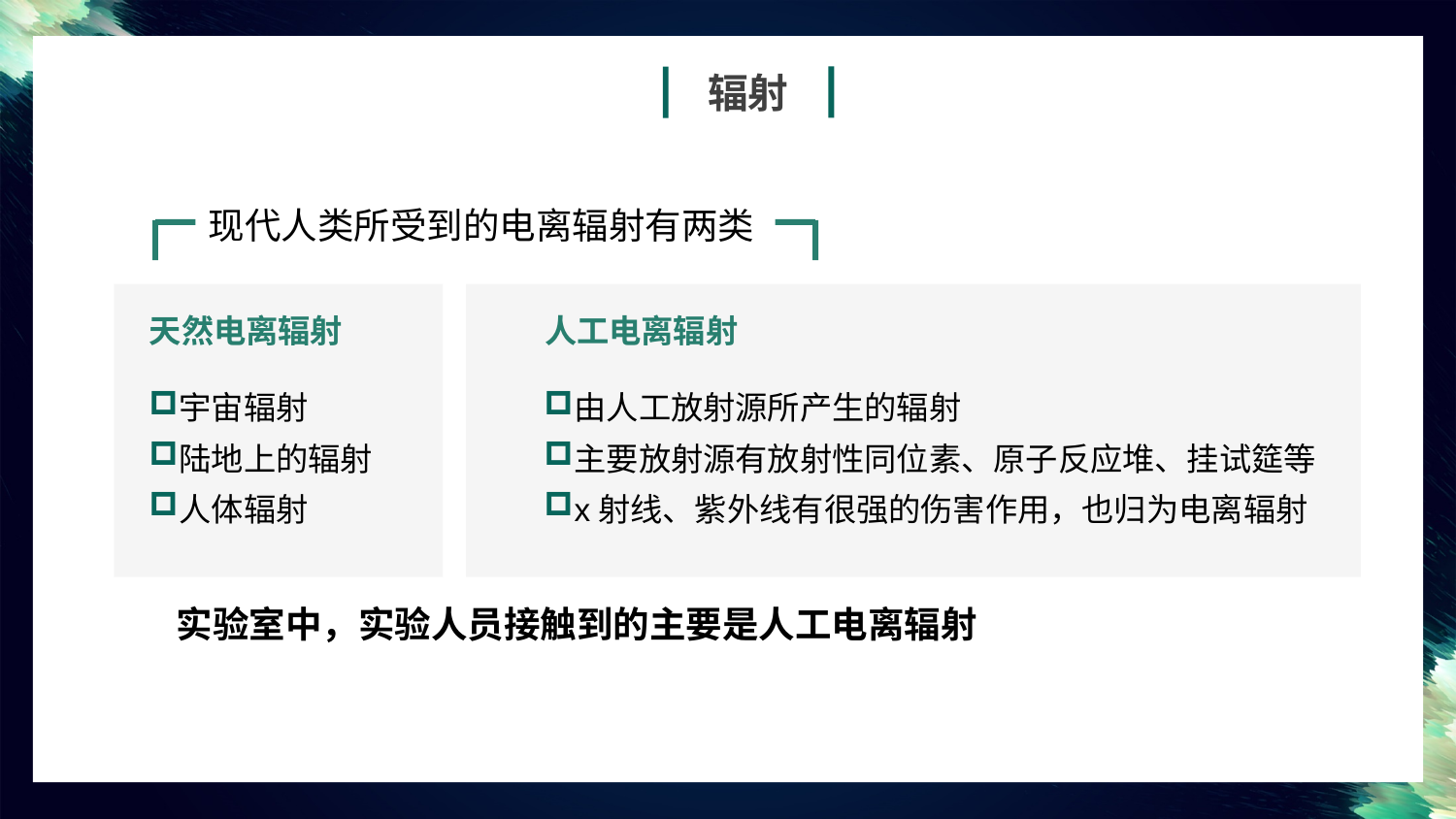

辐射

现代人类所受到的电离辐射有两类

天然电离辐射
人工电离辐射
宇宙辐射
陆地上的辐射
人体辐射
由人工放射源所产生的辐射
主要放射源有放射性同位素、原子反应堆、挂试筵等
x射线、紫外线有很强的伤害作用，也归为电离辐射
实验室中，实验人员接触到的主要是人工电离辐射